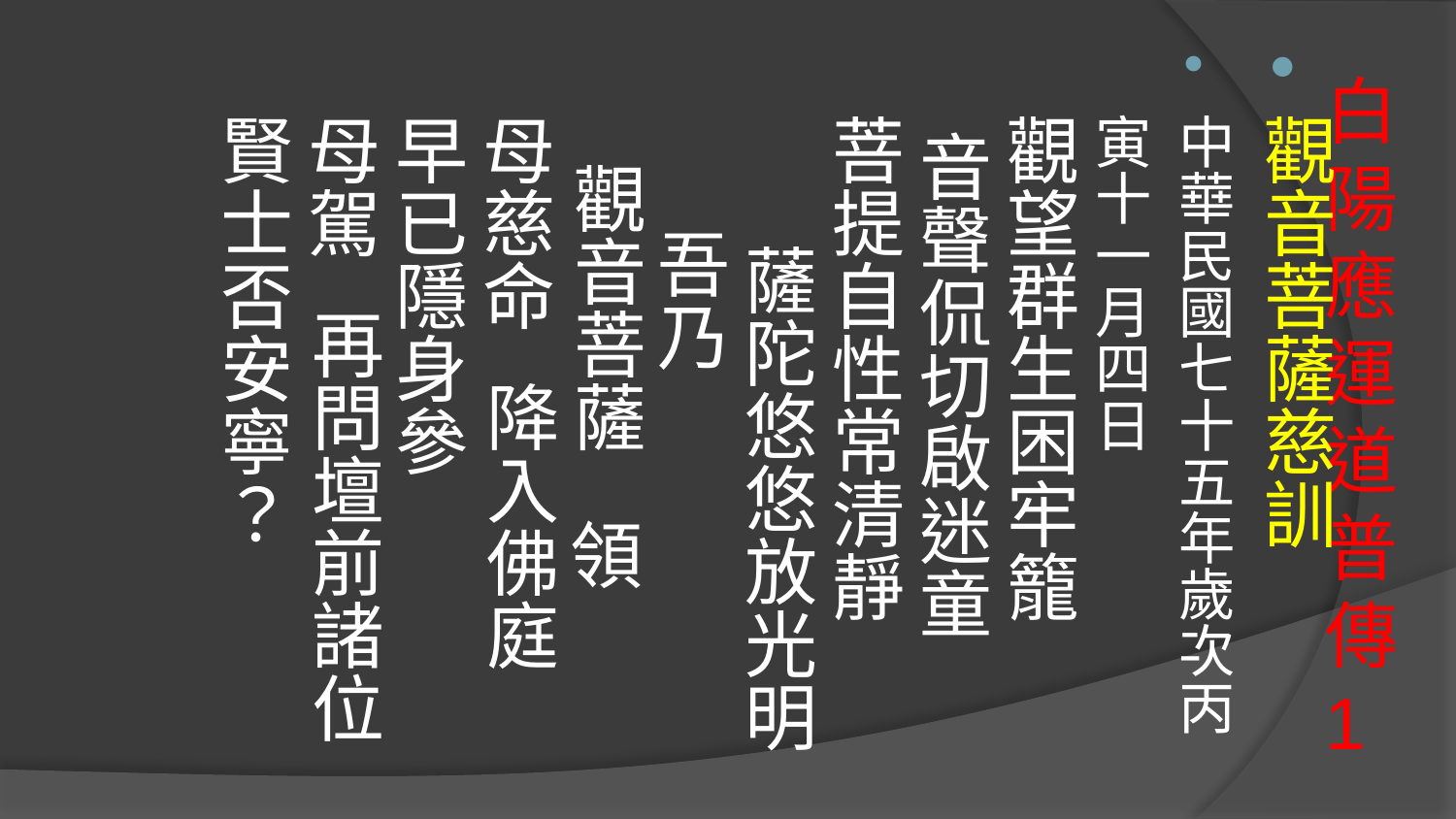

觀音菩薩慈訓
中華民國七十五年歲次丙寅十一月四日      
觀望群生困牢籠           音聲侃切啟迷童
菩提自性常清靜                  薩陀悠悠放光明
       吾乃
   觀音菩薩    領
母慈命   降入佛庭   早已隱身參
母駕   再問壇前諸位賢士否安寧？
# 白陽應運道普傳1